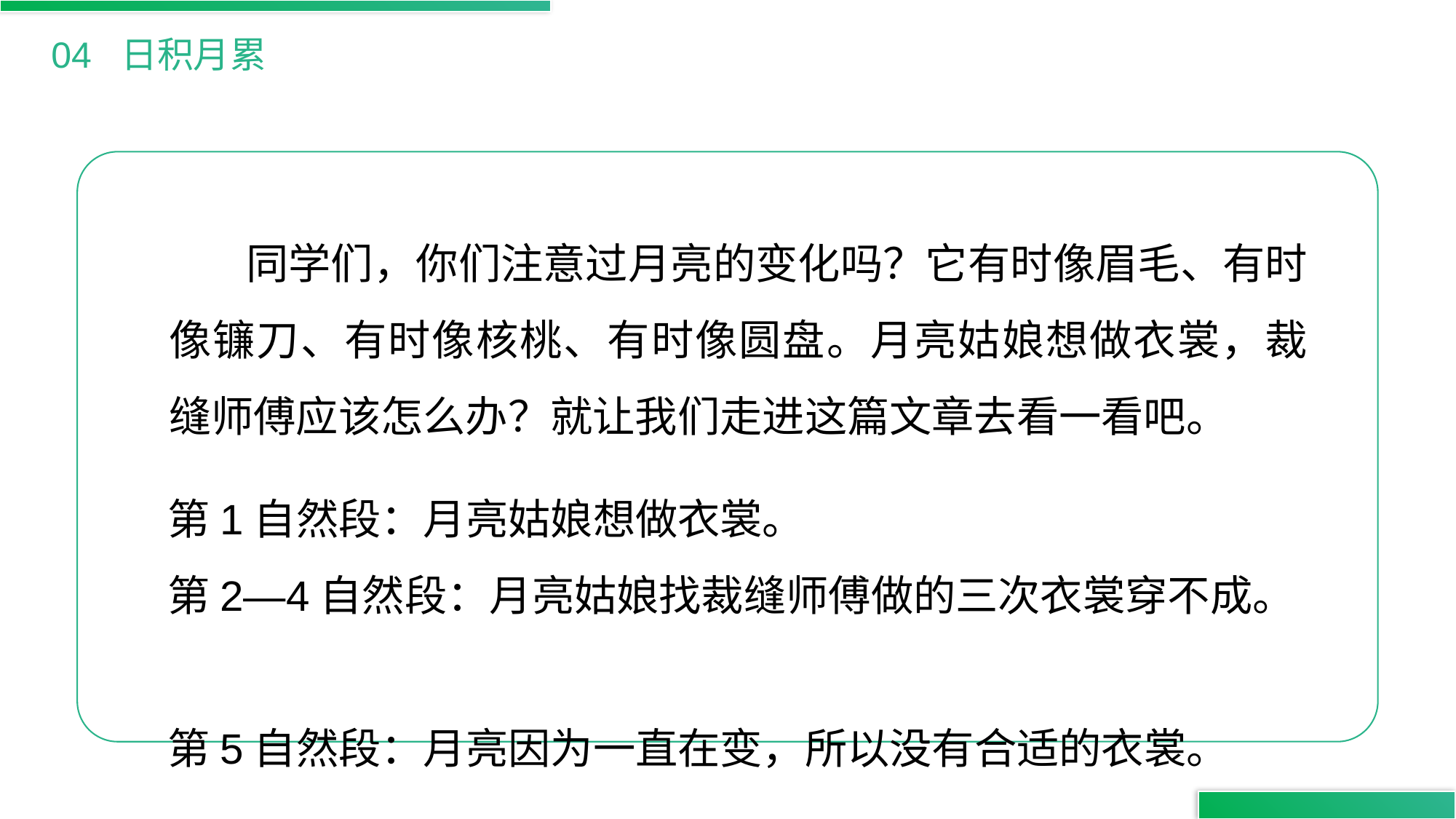

04  日积月累
       同学们，你们注意过月亮的变化吗？它有时像眉毛、有时像镰刀、有时像核桃、有时像圆盘。月亮姑娘想做衣裳，裁缝师傅应该怎么办？就让我们走进这篇文章去看一看吧。
第1自然段：月亮姑娘想做衣裳。
第2—4自然段：月亮姑娘找裁缝师傅做的三次衣裳穿不成。
第5自然段：月亮因为一直在变，所以没有合适的衣裳。